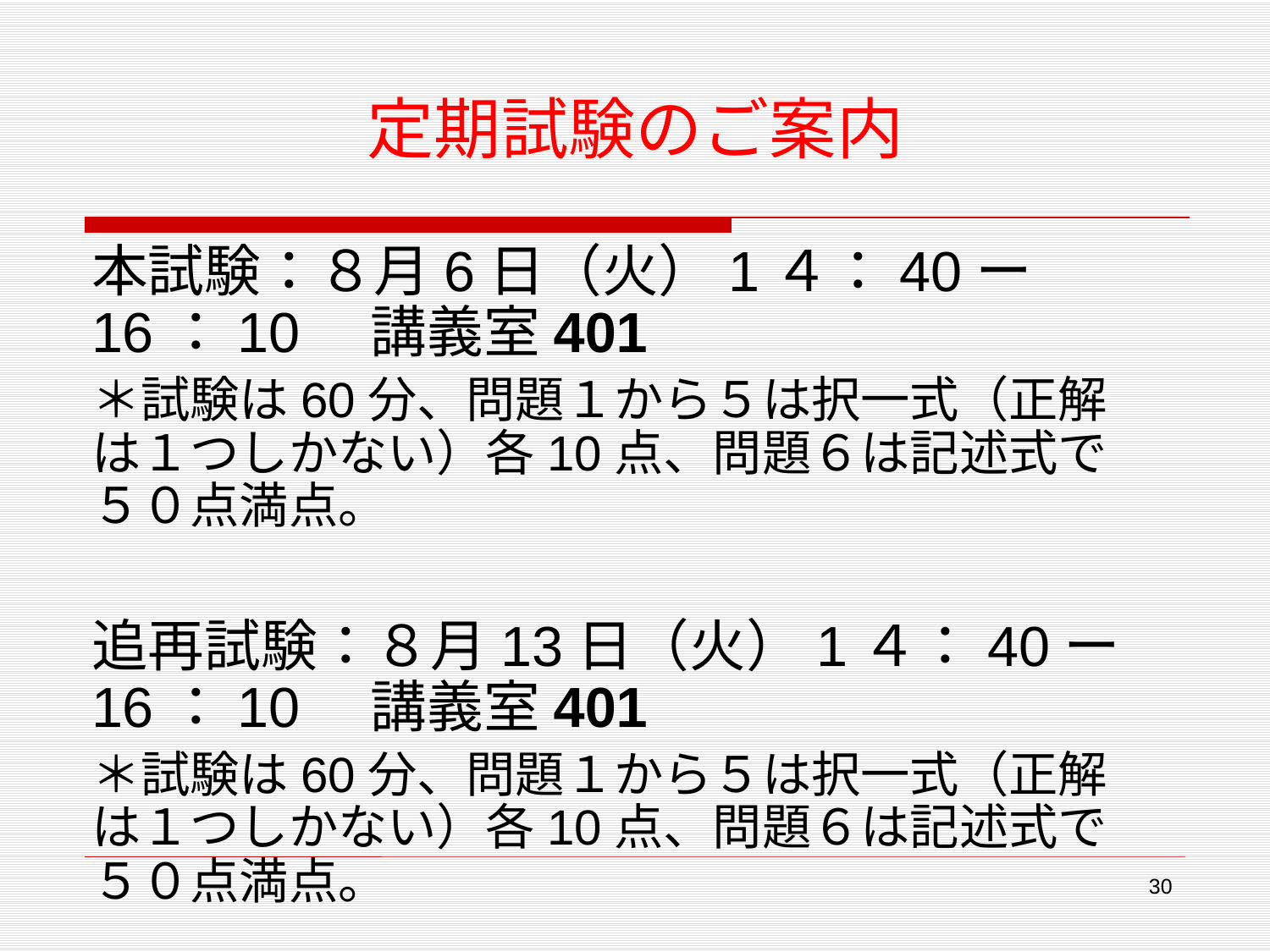

# 定期試験のご案内
本試験：８月6日（火）1４：40ー16：10　講義室401
＊試験は60分、問題１から５は択一式（正解は１つしかない）各10点、問題６は記述式で５０点満点。

追再試験：８月13日（火）1４：40ー16：10　講義室401
＊試験は60分、問題１から５は択一式（正解は１つしかない）各10点、問題６は記述式で５０点満点。

30